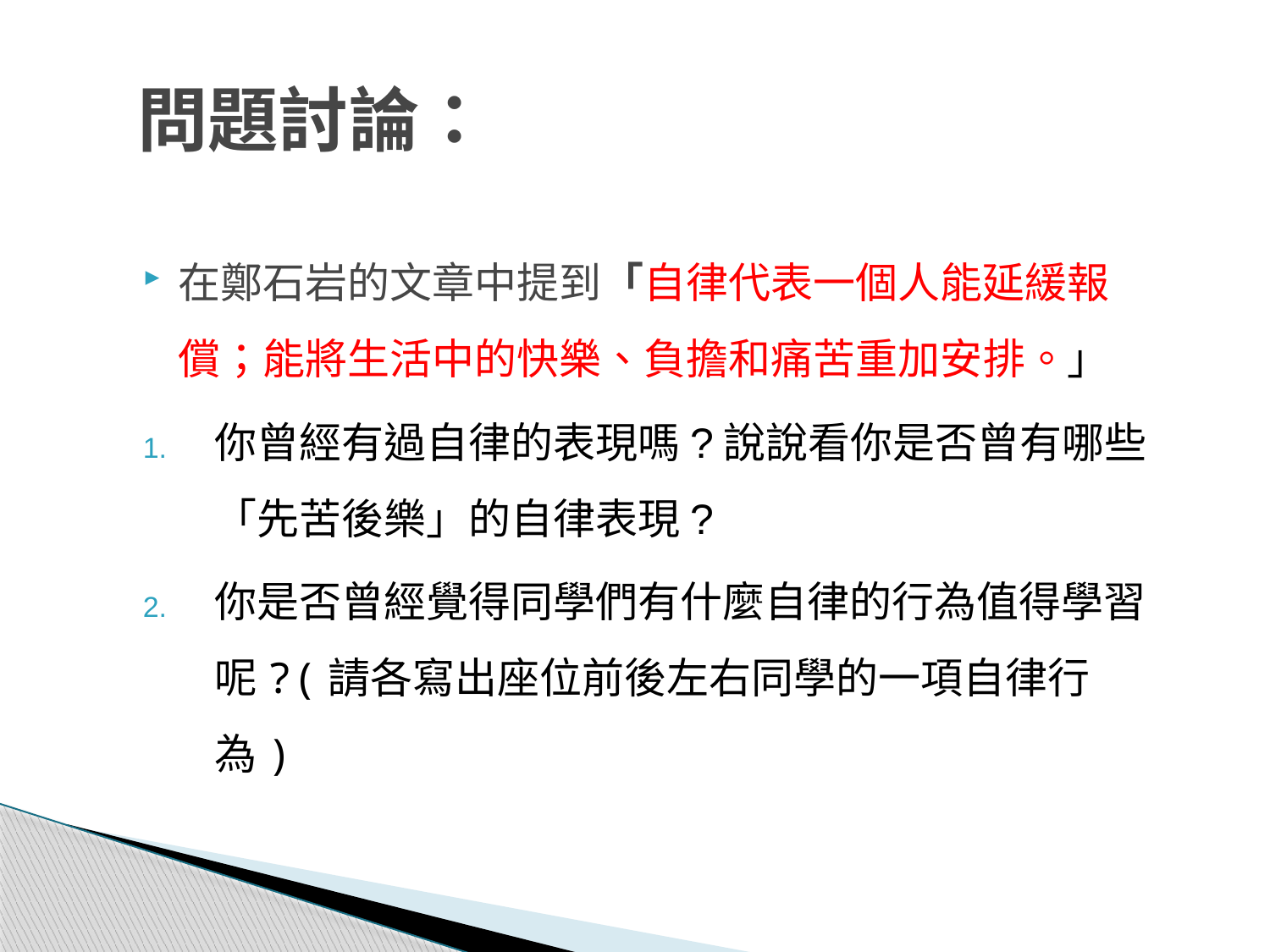

# 問題討論：
在鄭石岩的文章中提到「自律代表一個人能延緩報償；能將生活中的快樂、負擔和痛苦重加安排。」
你曾經有過自律的表現嗎?說說看你是否曾有哪些「先苦後樂」的自律表現?
你是否曾經覺得同學們有什麼自律的行為值得學習呢?(請各寫出座位前後左右同學的一項自律行為)